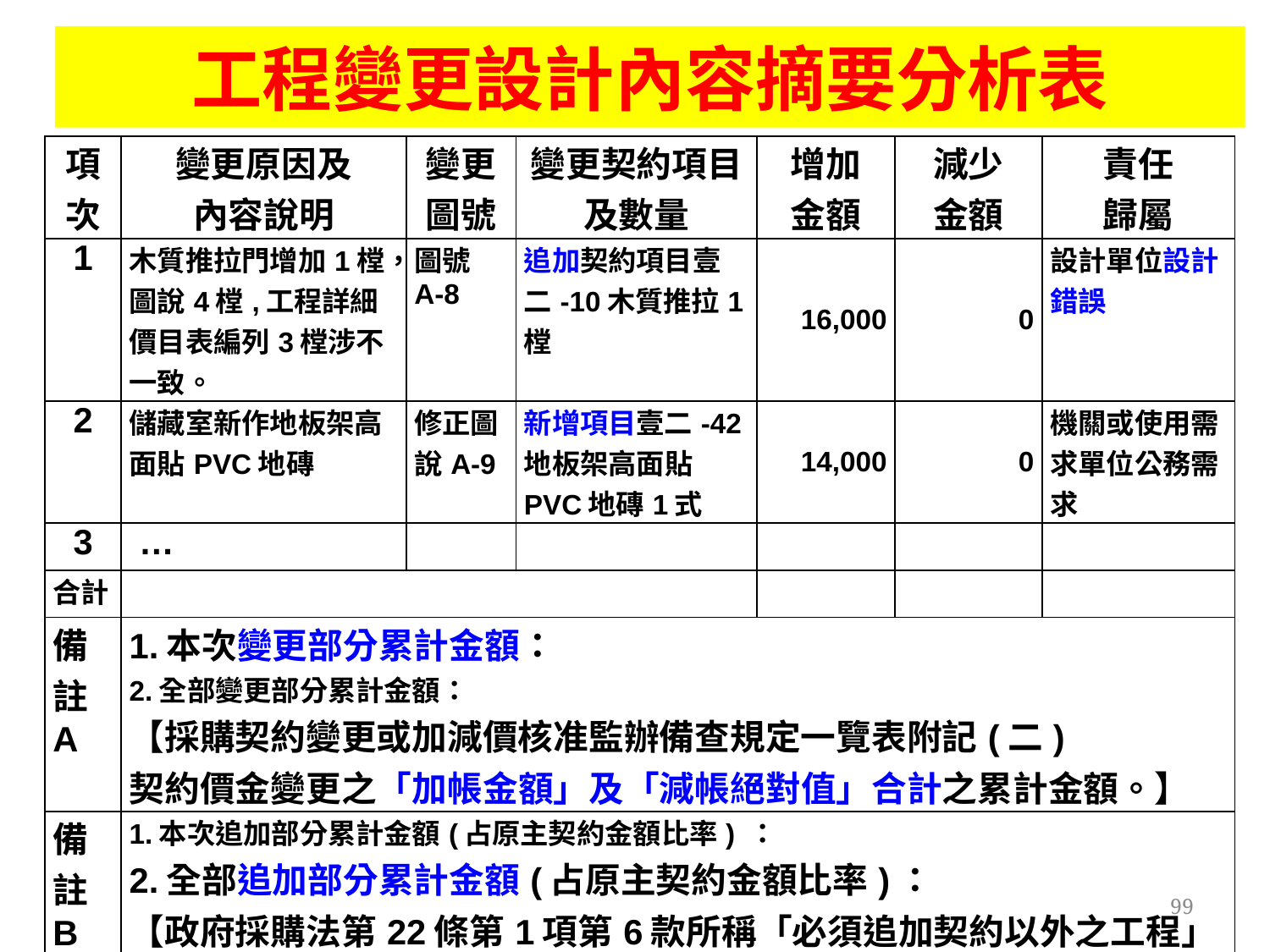

# 工程變更設計內容摘要分析表
| 項次 | 變更原因及 內容說明 | 變更圖號 | 變更契約項目 及數量 | 增加 金額 | 減少 金額 | 責任 歸屬 |
| --- | --- | --- | --- | --- | --- | --- |
| 1 | 木質推拉門增加1樘，圖說4樘,工程詳細價目表編列3樘涉不一致。 | 圖號A-8 | 追加契約項目壹二-10木質推拉1樘 | 16,000 | 0 | 設計單位設計錯誤 |
| 2 | 儲藏室新作地板架高面貼PVC地磚 | 修正圖說A-9 | 新增項目壹二-42地板架高面貼PVC地磚1式 | 14,000 | 0 | 機關或使用需求單位公務需求 |
| 3 | … |  |  |  |  |  |
| 合計 |  |  |  |  |  |  |
| 備註A | 1.本次變更部分累計金額： 2.全部變更部分累計金額： 【採購契約變更或加減價核准監辦備查規定一覽表附記(二) 契約價金變更之「加帳金額」及「減帳絕對值」合計之累計金額。】 |  |  |  |  |  |
| 備註B | 1.本次追加部分累計金額(占原主契約金額比率) ： 2.全部追加部分累計金額(占原主契約金額比率)： 【政府採購法第22條第1項第6款所稱「必須追加契約以外之工程」之情形，包括新增項目、原契約項目數量之增加、原契約項目規格之變更(工程會97年12月23日工程企字第09700536510號函)】 |  |  |  |  |  |
99